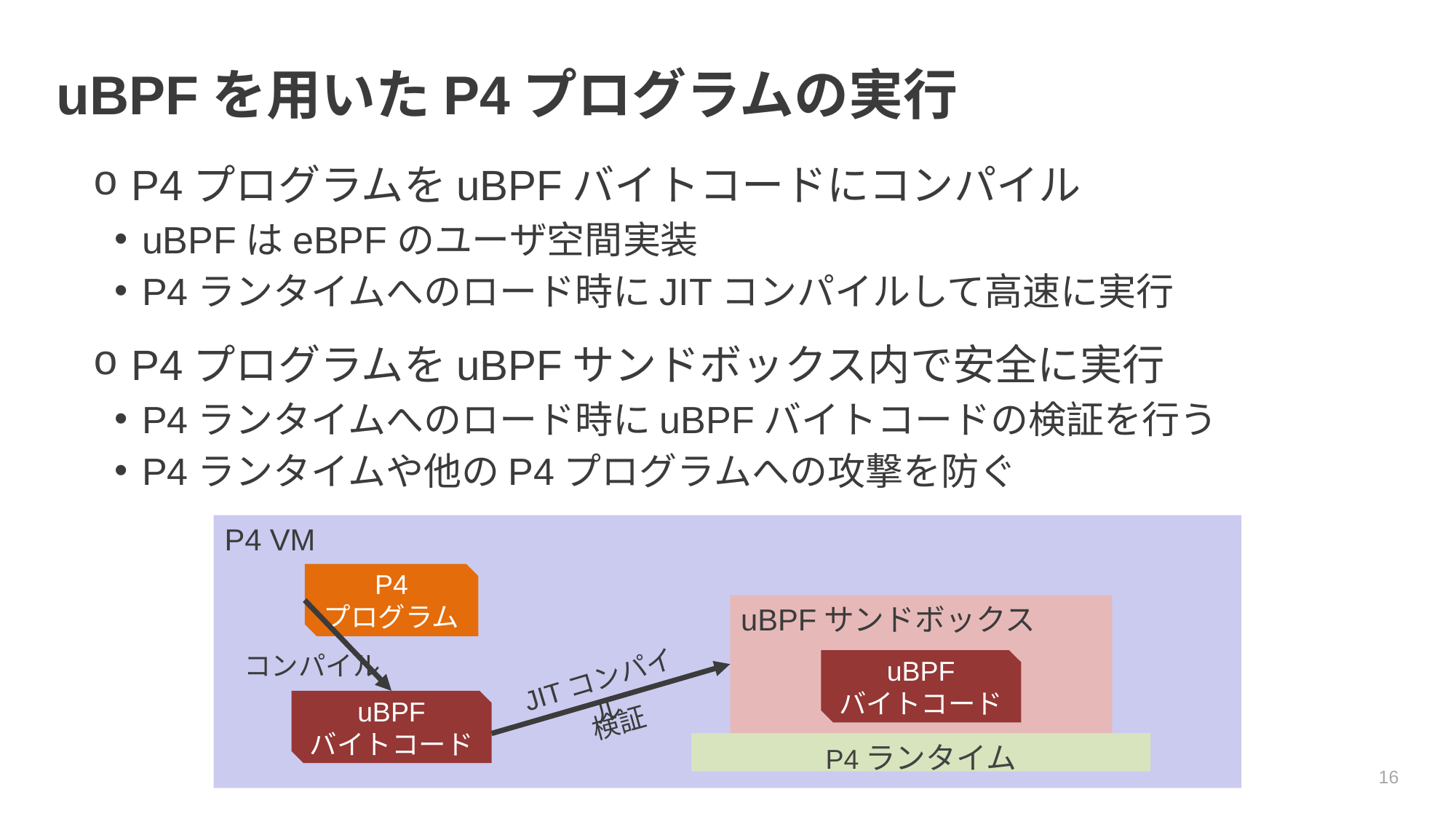

# uBPFを用いたP4プログラムの実行
P4プログラムをuBPFバイトコードにコンパイル
uBPFはeBPFのユーザ空間実装
P4ランタイムへのロード時にJITコンパイルして高速に実行
P4プログラムをuBPFサンドボックス内で安全に実行
P4ランタイムへのロード時にuBPFバイトコードの検証を行う
P4ランタイムや他のP4プログラムへの攻撃を防ぐ
P4 VM
P4
プログラム
uBPFサンドボックス
コンパイル
uBPF
バイトコード
JITコンパイル
uBPF
バイトコード
検証
P4ランタイム
16